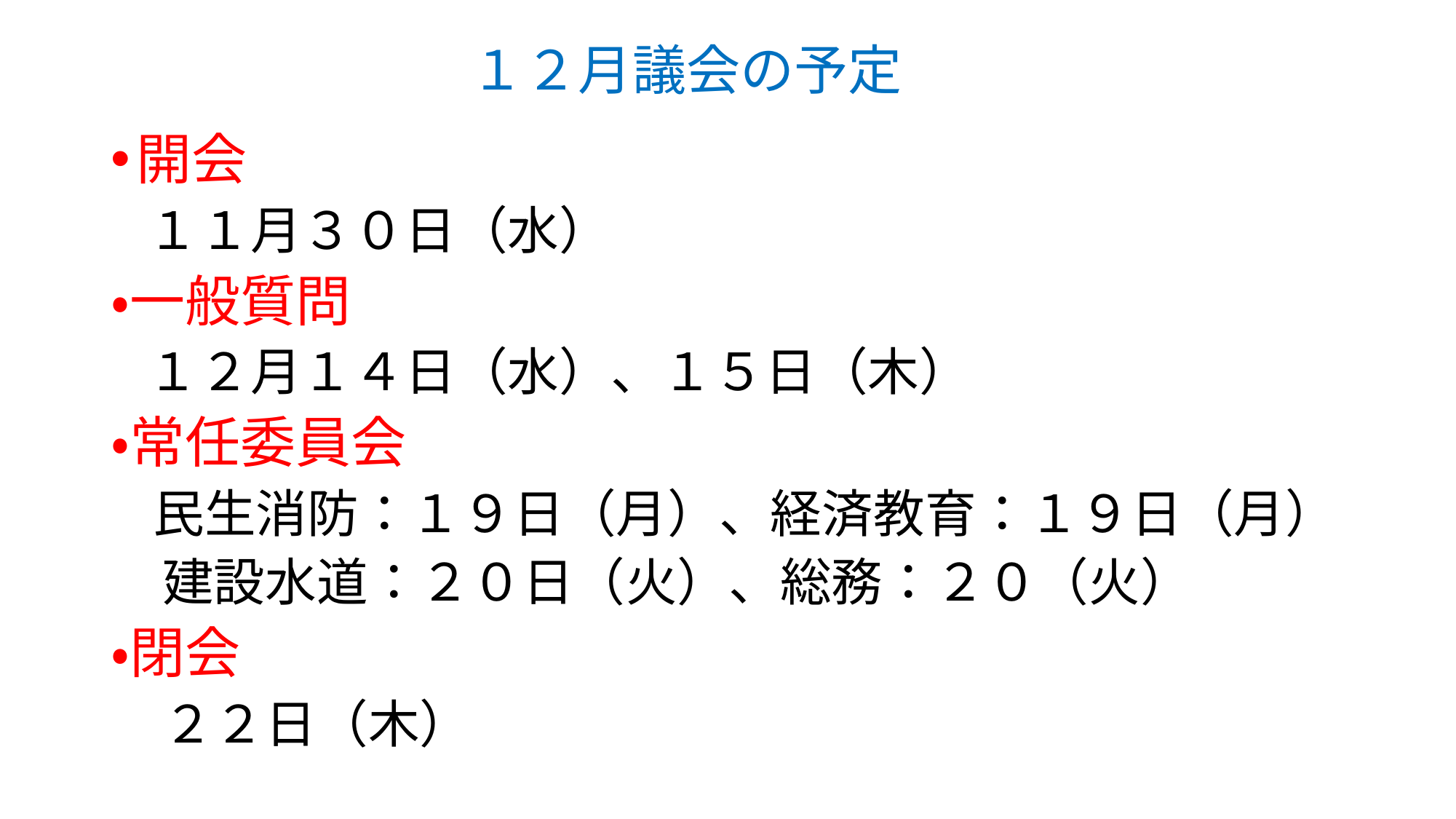

# １２月議会の予定
開会
　１１月３０日（水）
・一般質問
　１２月１４日（水）、１５日（木）
・常任委員会
　民生消防：１９日（月）、経済教育：１９日（月）
　建設水道：２０日（火）、総務：２０（火）
・閉会
　２２日（木）